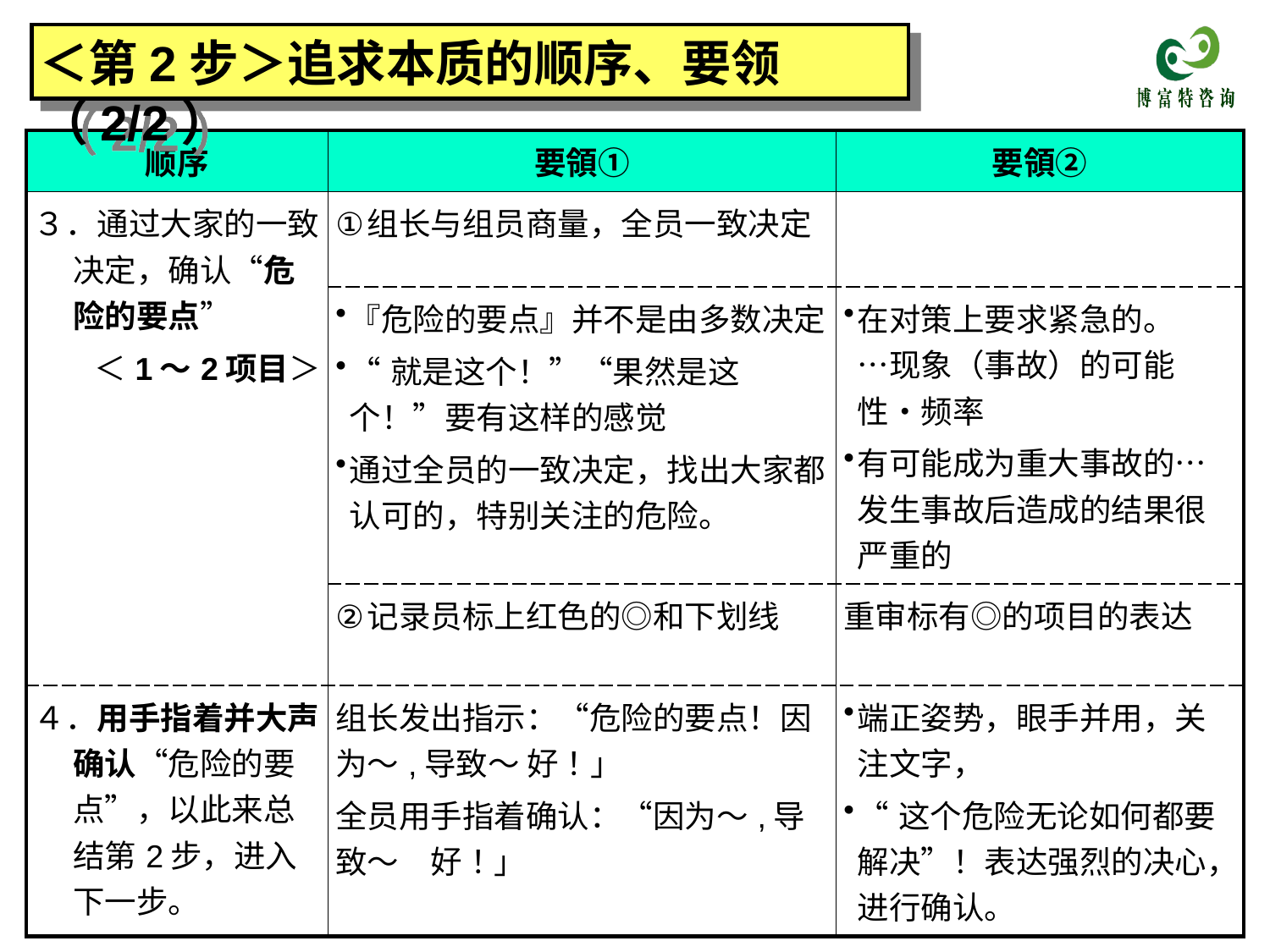

＜第2步＞追求本质的顺序、要领（2/2）
| 顺序 | 要領① | 要領② |
| --- | --- | --- |
| ３．通过大家的一致决定，确认“危险的要点” ＜1～2项目＞ | 组长与组员商量，全员一致决定 |  |
|  | 『危险的要点』并不是由多数决定 “就是这个！”“果然是这个！”要有这样的感觉 通过全员的一致决定，找出大家都认可的，特别关注的危险。 | 在对策上要求紧急的。 …现象（事故）的可能性・频率 有可能成为重大事故的…发生事故后造成的结果很严重的 |
|  | 记录员标上红色的◎和下划线 | 重审标有◎的项目的表达 |
| ４．用手指着并大声确认“危险的要点”，以此来总结第2步，进入下一步。 | 组长发出指示：“危险的要点！因为～,导致～ 好！」 全员用手指着确认：“因为～,导致～　好！」 | 端正姿势，眼手并用，关注文字， “这个危险无论如何都要解决”！表达强烈的决心，进行确认。 |